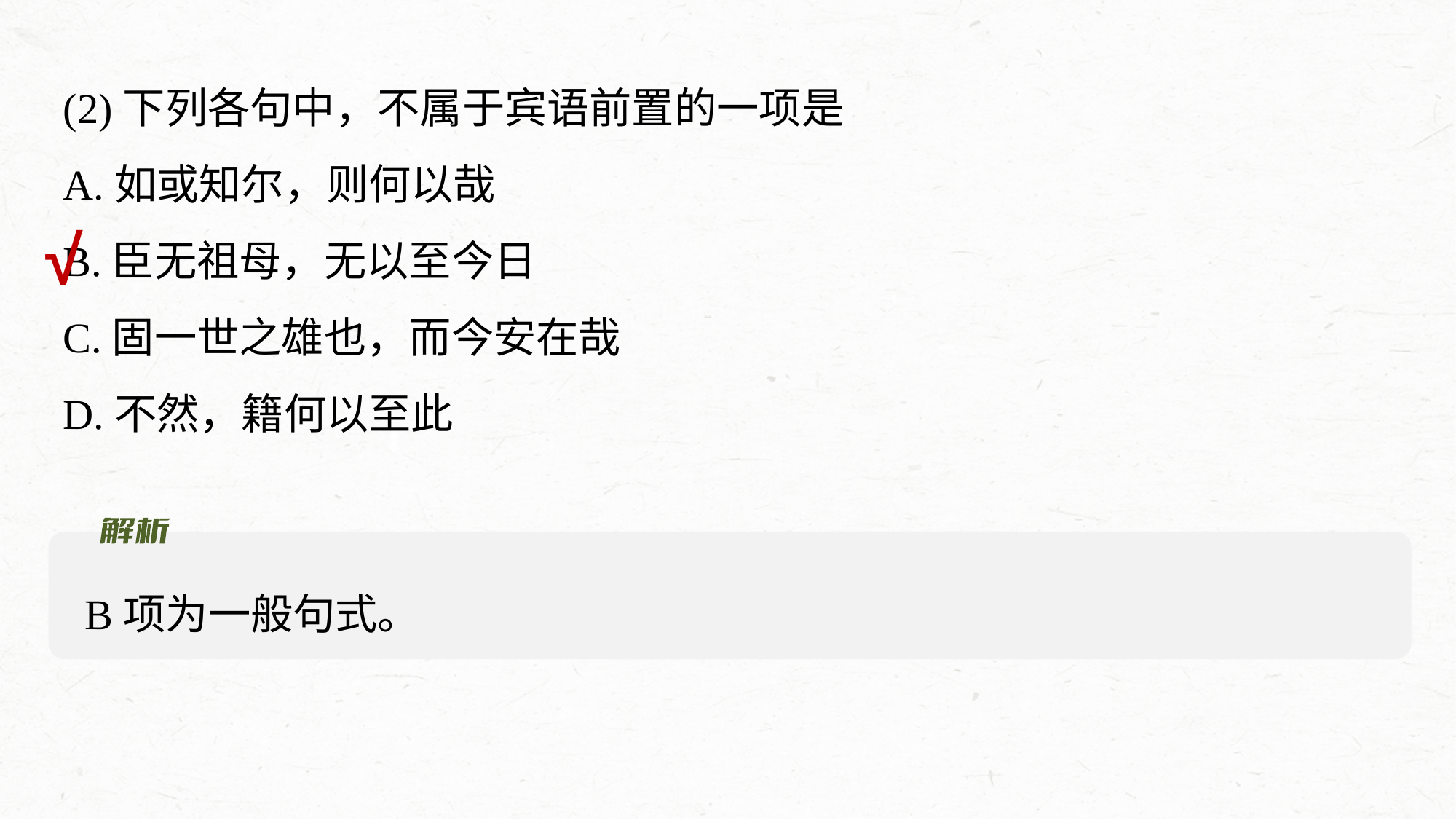

(2)下列各句中，不属于宾语前置的一项是
A.如或知尔，则何以哉
B.臣无祖母，无以至今日
C.固一世之雄也，而今安在哉
D.不然，籍何以至此
√

B项为一般句式。